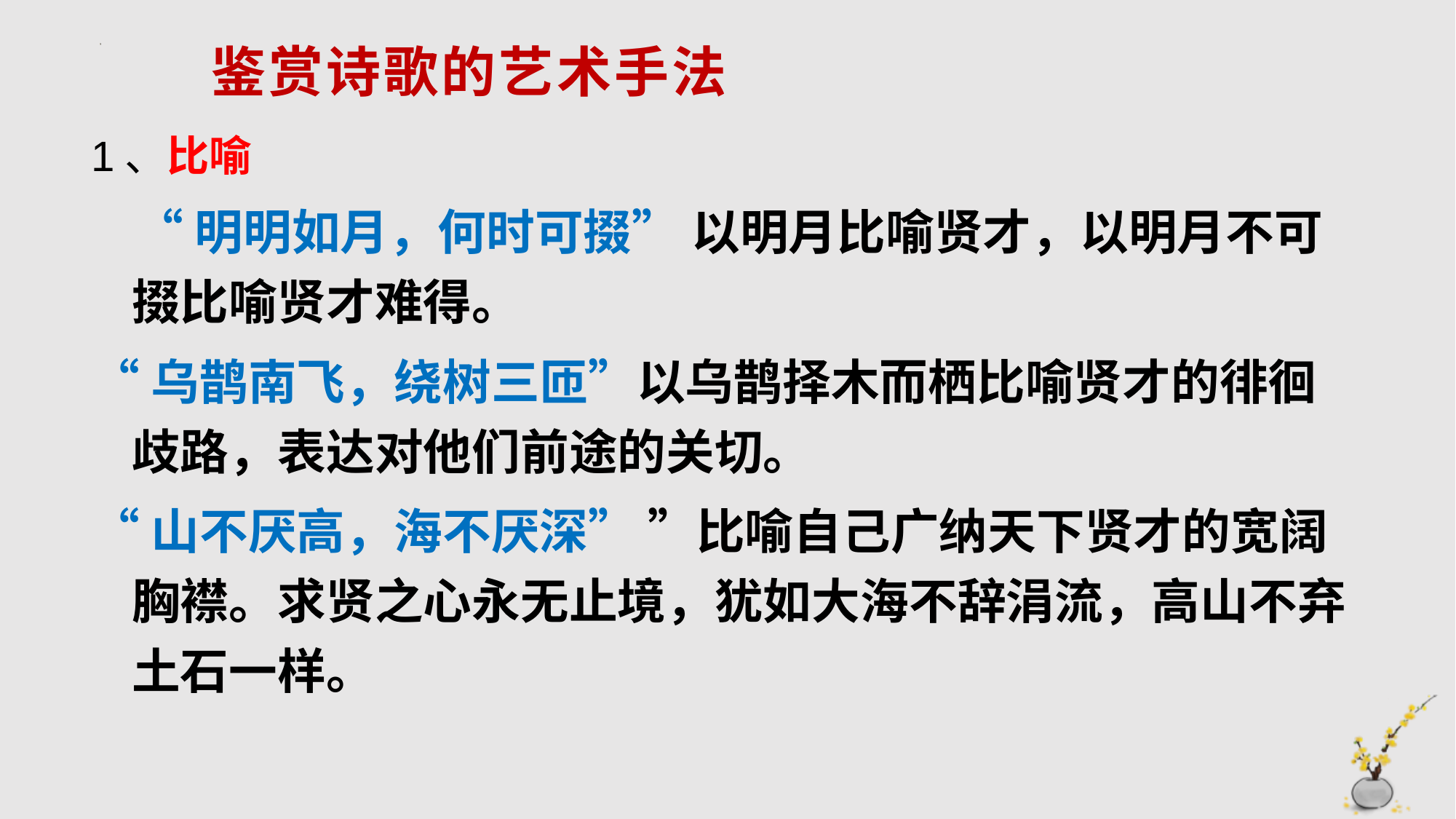

# 鉴赏诗歌的艺术手法
1、比喻
    “明明如月，何时可掇” 以明月比喻贤才，以明月不可掇比喻贤才难得。
“乌鹊南飞，绕树三匝”以乌鹊择木而栖比喻贤才的徘徊歧路，表达对他们前途的关切。
“山不厌高，海不厌深” ”比喻自己广纳天下贤才的宽阔胸襟。求贤之心永无止境，犹如大海不辞涓流，高山不弃土石一样。